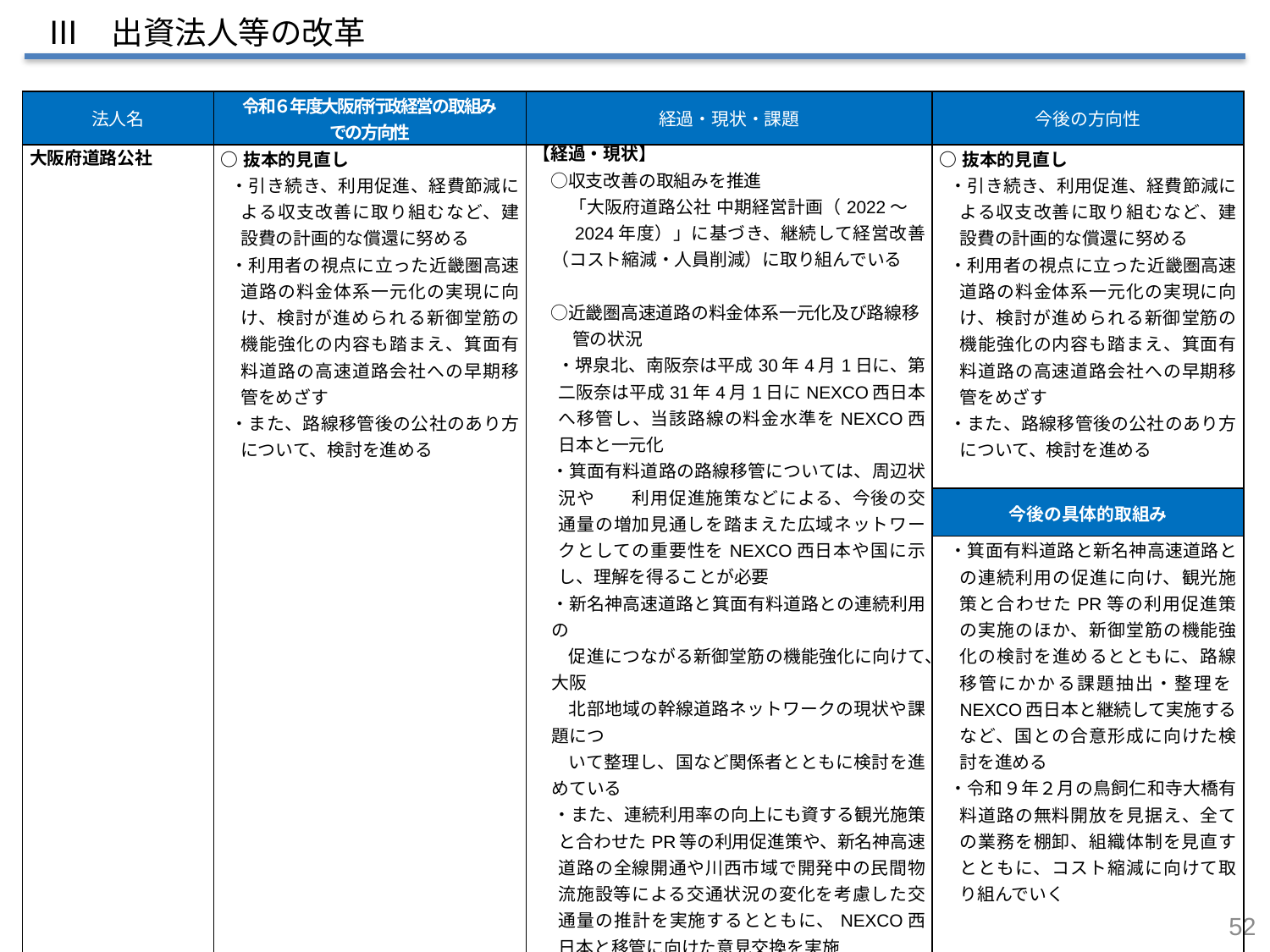

Ⅲ　出資法人等の改革
| 法人名 | 令和６年度大阪府行政経営の取組み での方向性 | 経過・現状・課題 | 今後の方向性 |
| --- | --- | --- | --- |
| 大阪府道路公社 | ○抜本的見直し ・引き続き、利用促進、経費節減による収支改善に取り組むなど、建設費の計画的な償還に努める ・利用者の視点に立った近畿圏高速道路の料金体系一元化の実現に向け、検討が進められる新御堂筋の機能強化の内容も踏まえ、箕面有料道路の高速道路会社への早期移管をめざす ・また、路線移管後の公社のあり方について、検討を進める | 【経過・現状】 　○収支改善の取組みを推進 　　「大阪府道路公社 中期経営計画（2022～　　2024年度）」に基づき、継続して経営改善（コスト縮減・人員削減）に取り組んでいる 　○近畿圏高速道路の料金体系一元化及び路線移 　　 管の状況 　・堺泉北、南阪奈は平成30年4月1日に、第二阪奈は平成31年4月1日にNEXCO西日本へ移管し、当該路線の料金水準をNEXCO西日本と一元化 ・箕面有料道路の路線移管については、周辺状況や　　利用促進施策などによる、今後の交通量の増加見通しを踏まえた広域ネットワークとしての重要性をNEXCO西日本や国に示し、理解を得ることが必要 ・新名神高速道路と箕面有料道路との連続利用の 　　促進につながる新御堂筋の機能強化に向けて、大阪 　　北部地域の幹線道路ネットワークの現状や課題につ 　　いて整理し、国など関係者とともに検討を進めている ・また、連続利用率の向上にも資する観光施策と合わせたPR等の利用促進策や、新名神高速道路の全線開通や川西市域で開発中の民間物流施設等による交通状況の変化を考慮した交通量の推計を実施するとともに、NEXCO西日本と移管に向けた意見交換を実施 【課　題】 ○建設費の計画的な償還 　○路線移管の推進 | ○抜本的見直し ・引き続き、利用促進、経費節減による収支改善に取り組むなど、建設費の計画的な償還に努める ・利用者の視点に立った近畿圏高速道路の料金体系一元化の実現に向け、検討が進められる新御堂筋の機能強化の内容も踏まえ、箕面有料道路の高速道路会社への早期移管をめざす ・また、路線移管後の公社のあり方について、検討を進める |
|  |  |  | 今後の具体的取組み |
|  |  |  | ・箕面有料道路と新名神高速道路との連続利用の促進に向け、観光施策と合わせたPR等の利用促進策の実施のほか、新御堂筋の機能強化の検討を進めるとともに、路線移管にかかる課題抽出・整理をNEXCO西日本と継続して実施するなど、国との合意形成に向けた検討を進める ・令和９年２月の鳥飼仁和寺大橋有料道路の無料開放を見据え、全ての業務を棚卸、組織体制を見直すとともに、コスト縮減に向けて取り組んでいく |
52